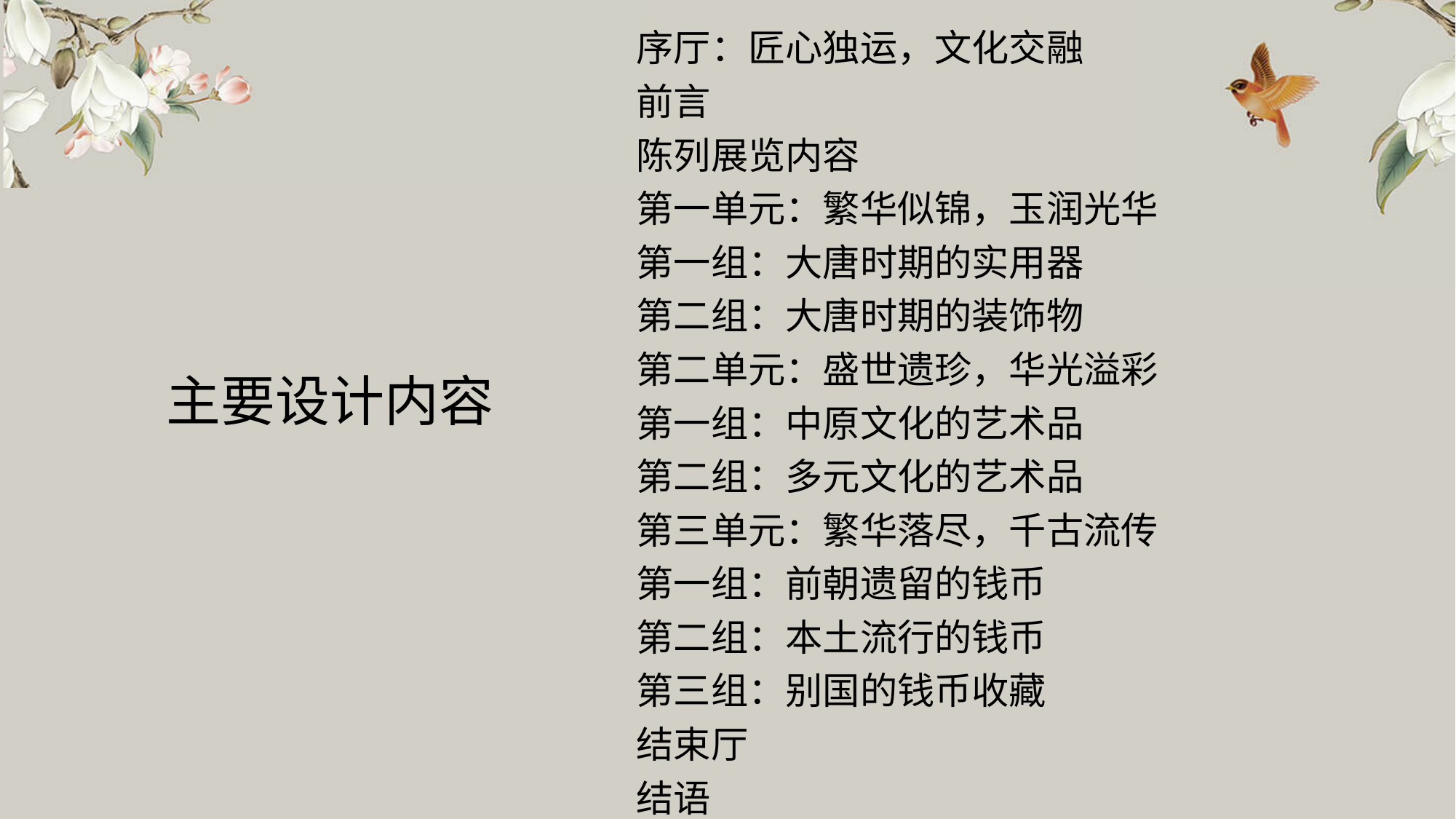

序厅：匠心独运，文化交融
前言
陈列展览内容
第一单元：繁华似锦，玉润光华
第一组：大唐时期的实用器
第二组：大唐时期的装饰物
第二单元：盛世遗珍，华光溢彩
第一组：中原文化的艺术品
第二组：多元文化的艺术品
第三单元：繁华落尽，千古流传
第一组：前朝遗留的钱币
第二组：本土流行的钱币
第三组：别国的钱币收藏
结束厅
结语

# 主要设计内容